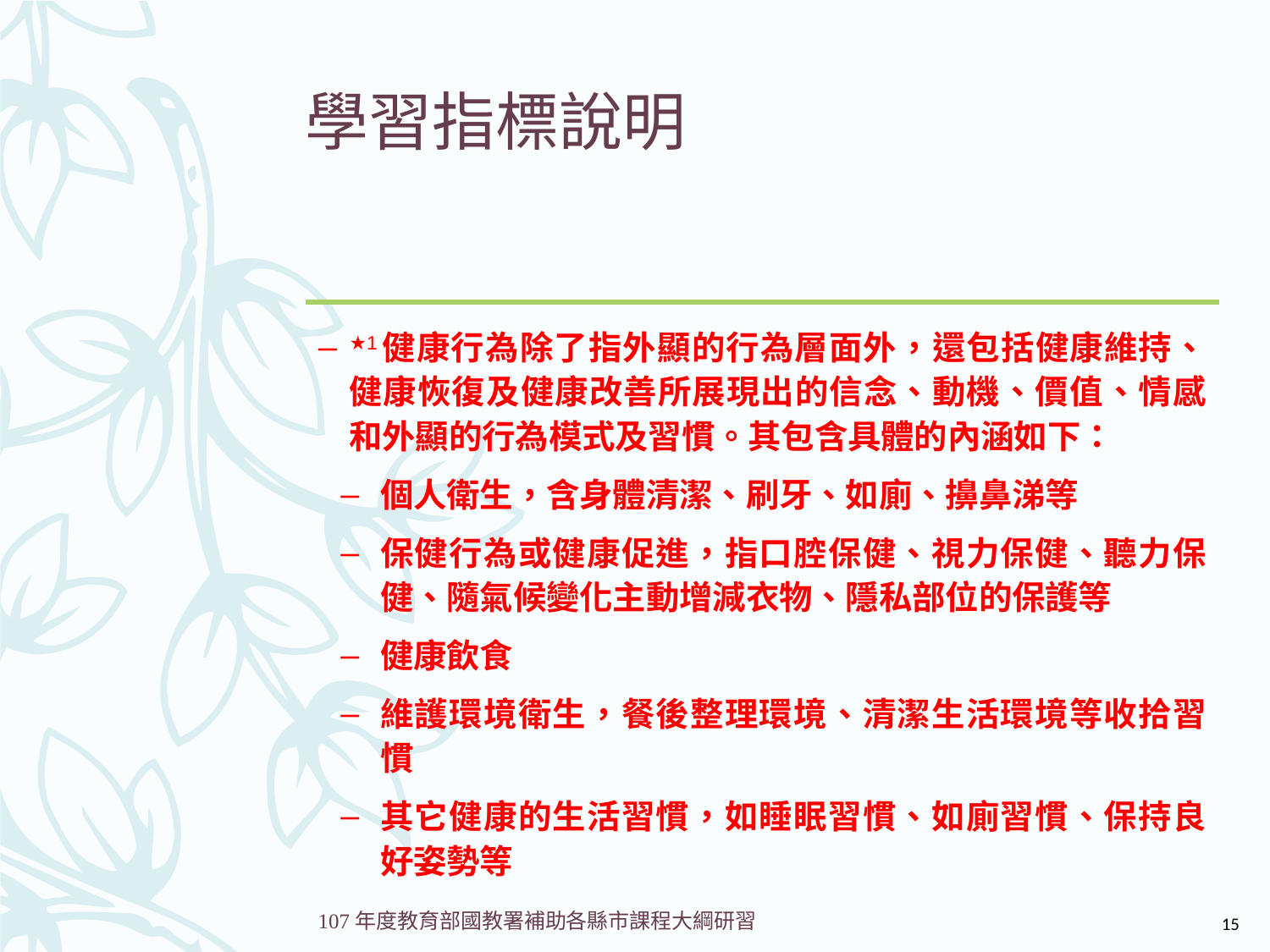

# 學習指標說明
★1健康行為除了指外顯的行為層面外，還包括健康維持、健康恢復及健康改善所展現出的信念、動機、價值、情感和外顯的行為模式及習慣。其包含具體的內涵如下：
個人衛生，含身體清潔、刷牙、如廁、擤鼻涕等
保健行為或健康促進，指口腔保健、視力保健、聽力保健、隨氣候變化主動增減衣物、隱私部位的保護等
健康飲食
維護環境衛生，餐後整理環境、清潔生活環境等收拾習慣
其它健康的生活習慣，如睡眠習慣、如廁習慣、保持良好姿勢等

15
107年度教育部國教署補助各縣市課程大綱研習